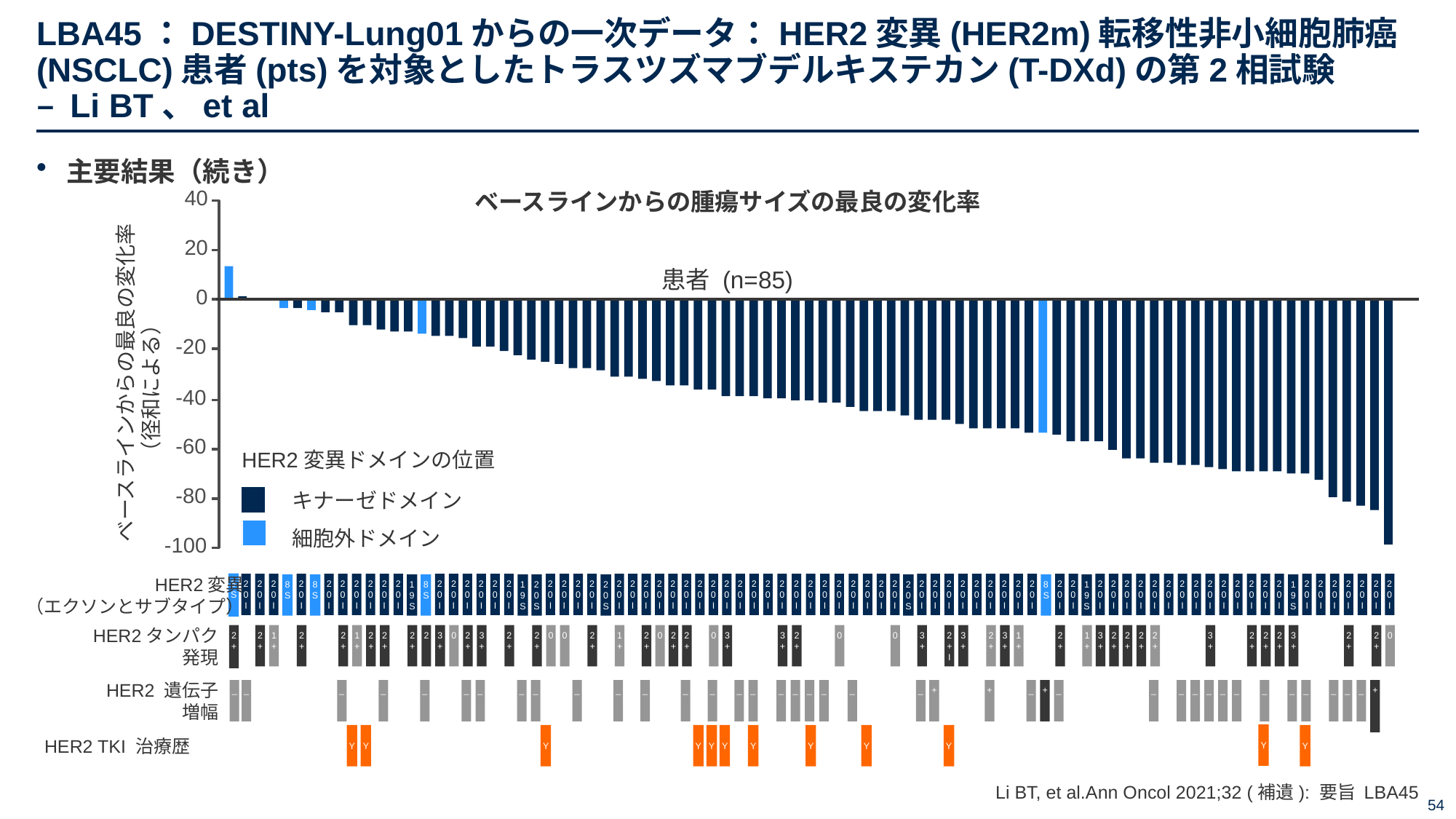

# LBA45：DESTINY-Lung01からの一次データ：HER2変異(HER2m)転移性非小細胞肺癌(NSCLC)患者(pts)を対象としたトラスツズマブデルキステカン(T-DXd)の第2相試験 – Li BT、et al
主要結果（続き）
40
20
0
-20
-40
-60
-80
-100
ベースラインからの腫瘍サイズの最良の変化率
患者 (n=85)

 ベースラインからの最良の変化率
（径和による）
HER2変異ドメインの位置
キナーゼドメイン
細胞外ドメイン

HER2変異
（エクソンとサブタイプ）
8
S

2
0
I
2
0
I
2
0
I
2
0
I
2
0
I
2
0
I
2
0
I
2
0
I
2
0
I
2
0
I
2
0
I
2
0
I
2
0
I
2
0
I
2
0
I
2
0
I
2
0
I
2
0
I
2
0
I
2
0
I
2
0
I
2
0
I
2
0
I
2
0
I
2
0
I
2
0
I
2
0
I
2
0
I
2
0
I
2
0
I
2
0
I
2
0
I
2
0
I
2
0
I
2
0
I
2
0
I
2
0
I
2
0
I
2
0
I
2
0
I
2
0
I
2
0
I
2
0
I
2
0
I
2
0
I
2
0
I
2
0
I
2
0
I
2
0
I
2
0
I
2
0
I
2
0
I
2
0
I
2
0
I
2
0
I
2
0
I
2
0
I
2
0
I
2
0
I
2
0
I
2
0
I
2
0
I
2
0
I
2
0
I
2
0
I
2
0
I
2
0
I
2
0
I
2
0
I
2
0
I
2
0
I
2
0
I
2
0
I
8
S

8
S

1
9
S
8
S

1
9
S
2
0
S
2
0
S
2
0
S
8
S

1
9
S
1
9
S
21
HER2タンパク
発現
2
+

2
+

1
+

2
+

2
+

1
+

2
+

2
+

2
+

2

3
+

0

2
+

3
+

2
+

2
+

0

0

2
+

1
+

2
+

0

2
+

2
+

0

3
+

3
+

2
+

0

0

3
+

2
+
I
3
+

2
+

3
+

1
+

2
+

1
+

3
+

2
+

2
+

2
+

2
+

3
+

2
+

2
+

2
+

3
+

2
+

2
+

0

HER2 遺伝子
増幅
_

_

_

_

_

_

_

_

_

_

_

_

_

_

_

_

_

_

_

_

_

_

+

+

_

+

_

_

_

_

_

_

_

_

_

_

_

_

_

+

Y

Y

Y

Y

Y

Y

Y

Y

Y

Y

Y

Y

HER2 TKI 治療歴
Li BT, et al.Ann Oncol 2021;32 (補遺): 要旨 LBA45